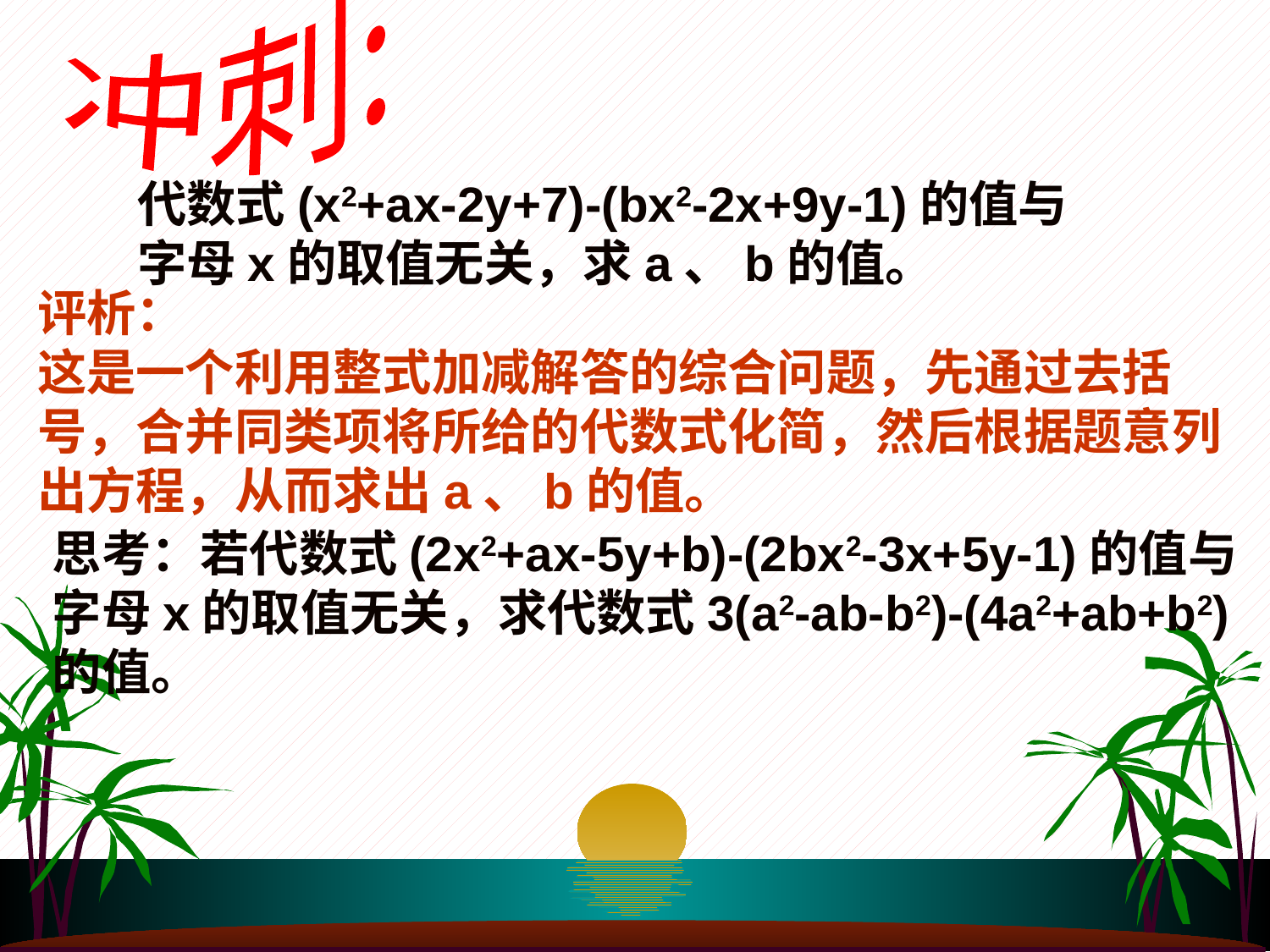

冲刺:
代数式(x2+ax-2y+7)-(bx2-2x+9y-1)的值与字母x的取值无关，求a、b的值。
评析：
这是一个利用整式加减解答的综合问题，先通过去括号，合并同类项将所给的代数式化简，然后根据题意列出方程，从而求出a、b的值。
思考：若代数式(2x2+ax-5y+b)-(2bx2-3x+5y-1)的值与字母x的取值无关，求代数式3(a2-ab-b2)-(4a2+ab+b2)的值。